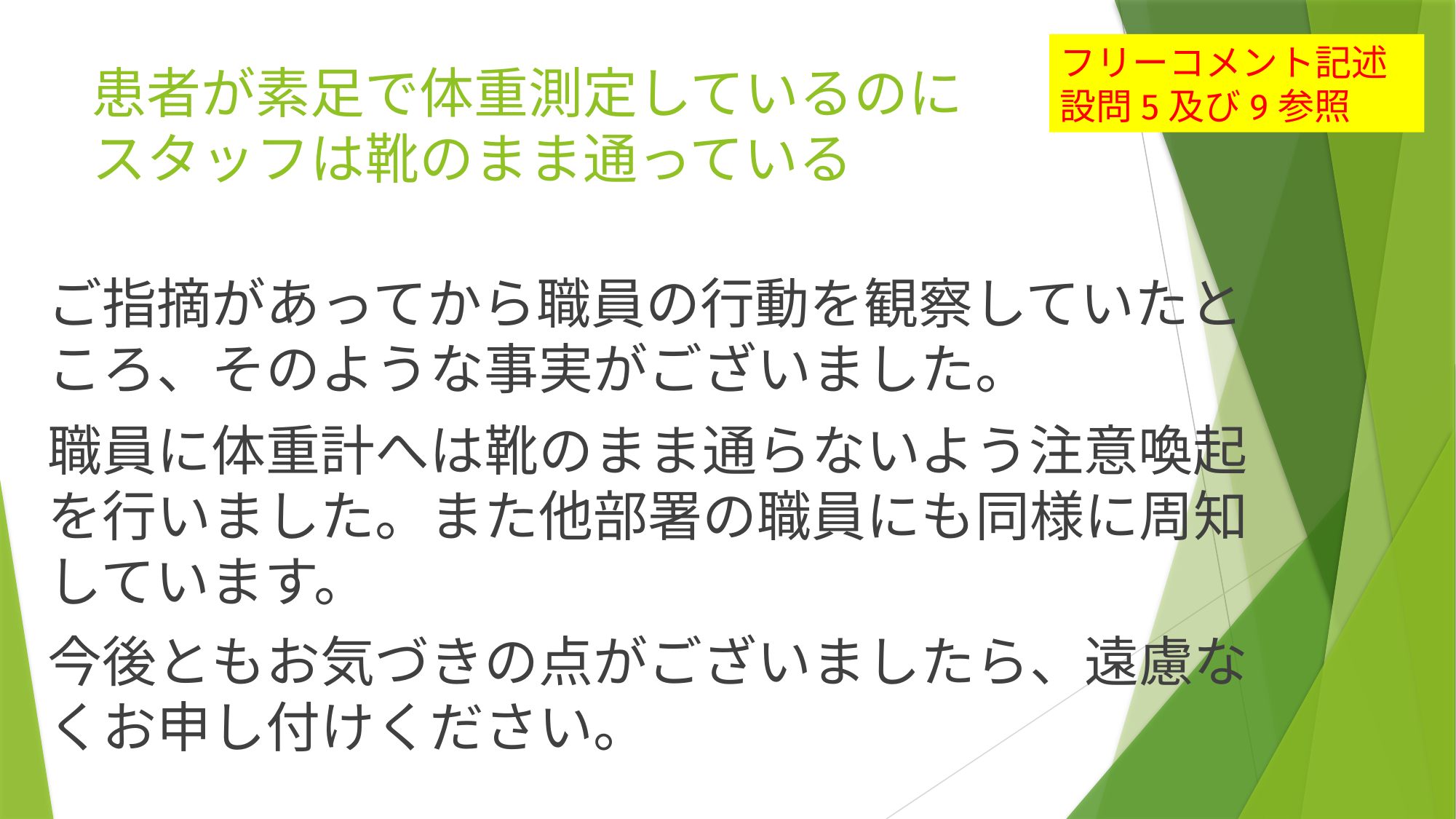

フリーコメント記述
設問5及び9参照
# 患者が素足で体重測定しているのに スタッフは靴のまま通っている
ご指摘があってから職員の行動を観察していたところ、そのような事実がございました。
職員に体重計へは靴のまま通らないよう注意喚起を行いました。また他部署の職員にも同様に周知しています。
今後ともお気づきの点がございましたら、遠慮なくお申し付けください。